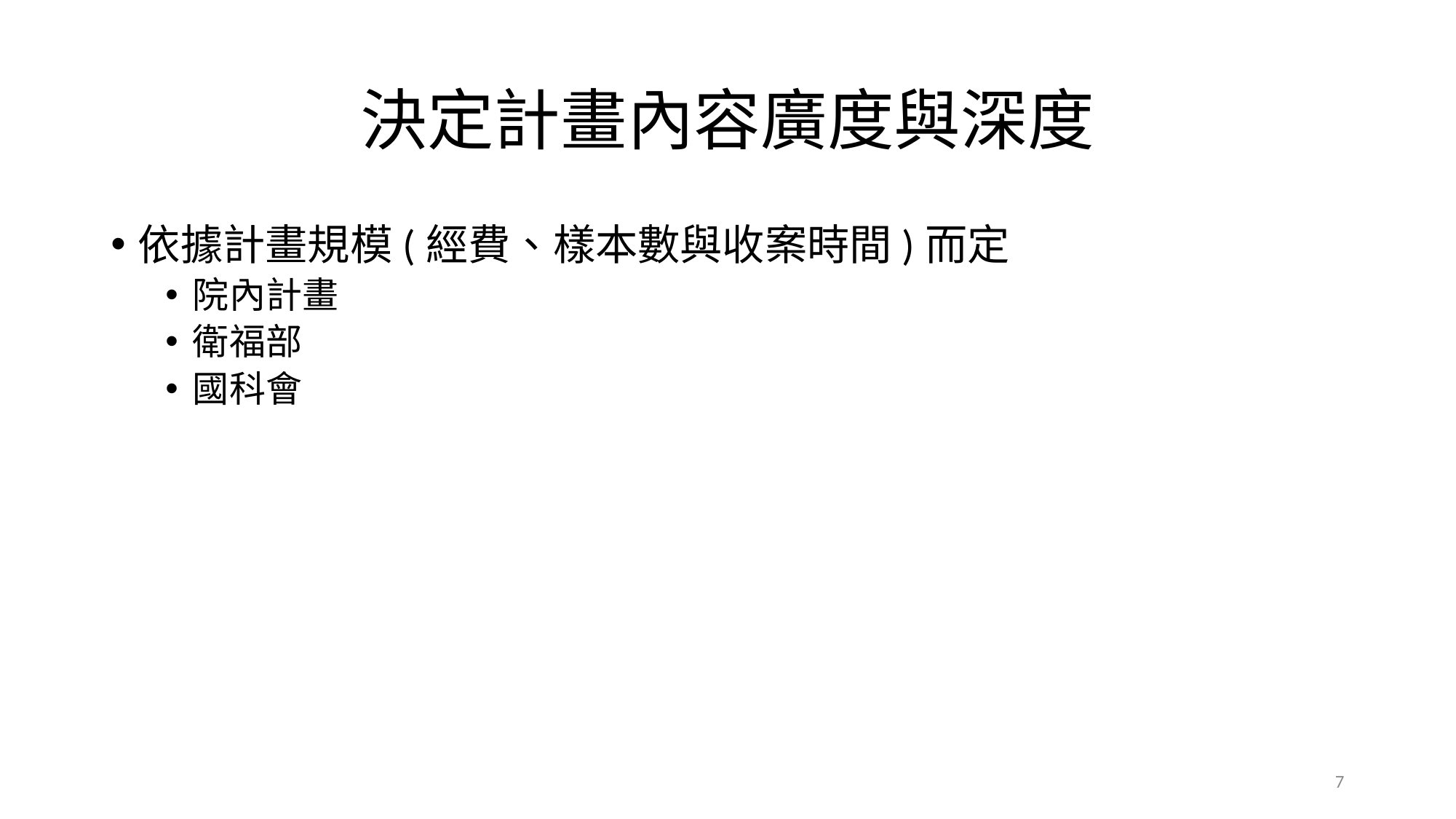

# 決定計畫內容廣度與深度
依據計畫規模(經費、樣本數與收案時間)而定
院內計畫
衛福部
國科會

7